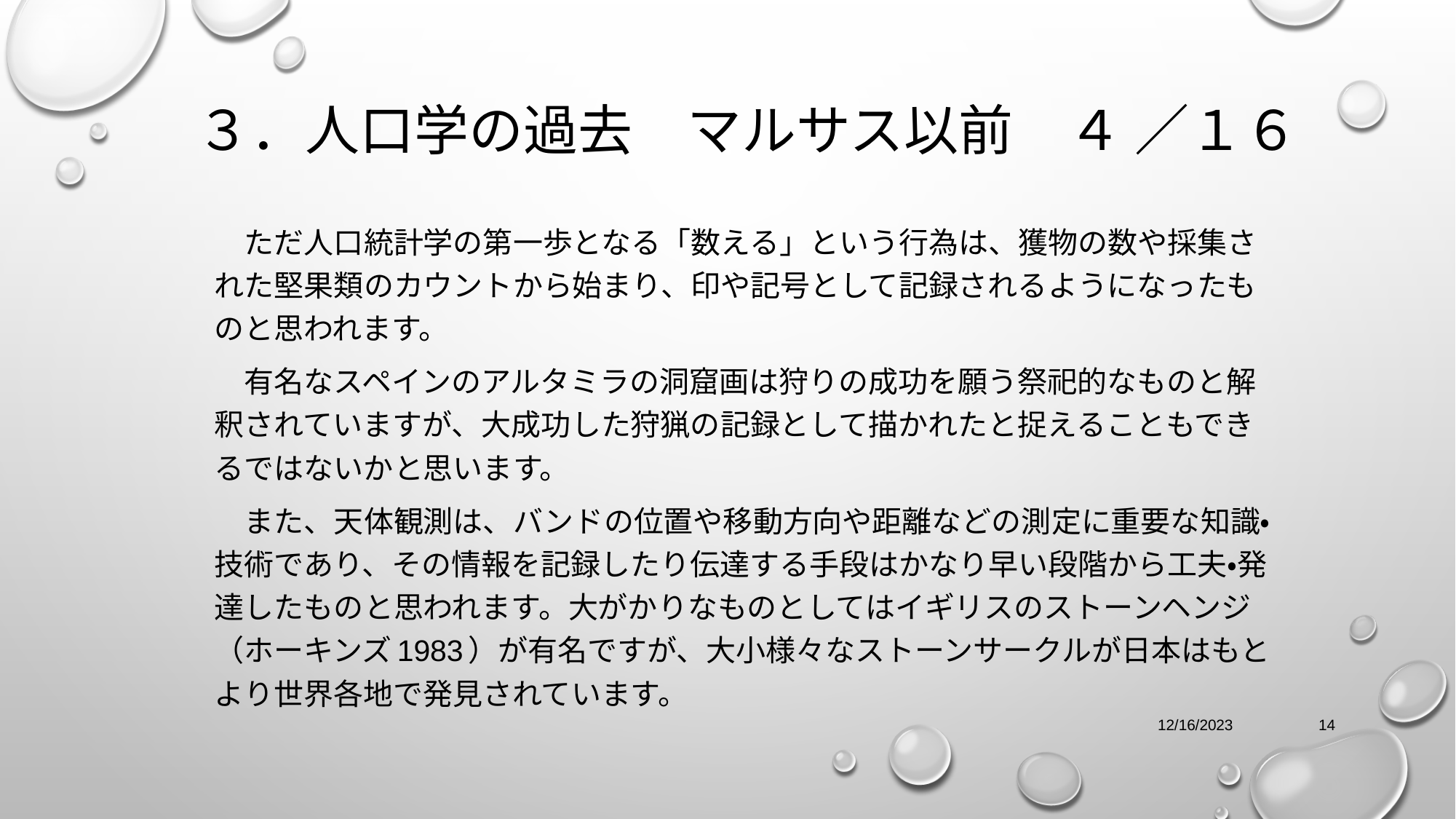

# ３．人口学の過去　マルサス以前　４ ／１６
　ただ人口統計学の第一歩となる「数える」という行為は、獲物の数や採集された堅果類のカウントから始まり、印や記号として記録されるようになったものと思われます。
　有名なスペインのアルタミラの洞窟画は狩りの成功を願う祭祀的なものと解釈されていますが、大成功した狩猟の記録として描かれたと捉えることもできるではないかと思います。
　また、天体観測は、バンドの位置や移動方向や距離などの測定に重要な知識・技術であり、その情報を記録したり伝達する手段はかなり早い段階から工夫・発達したものと思われます。大がかりなものとしてはイギリスのストーンヘンジ（ホーキンズ1983）が有名ですが、大小様々なストーンサークルが日本はもとより世界各地で発見されています。
12/16/2023
14